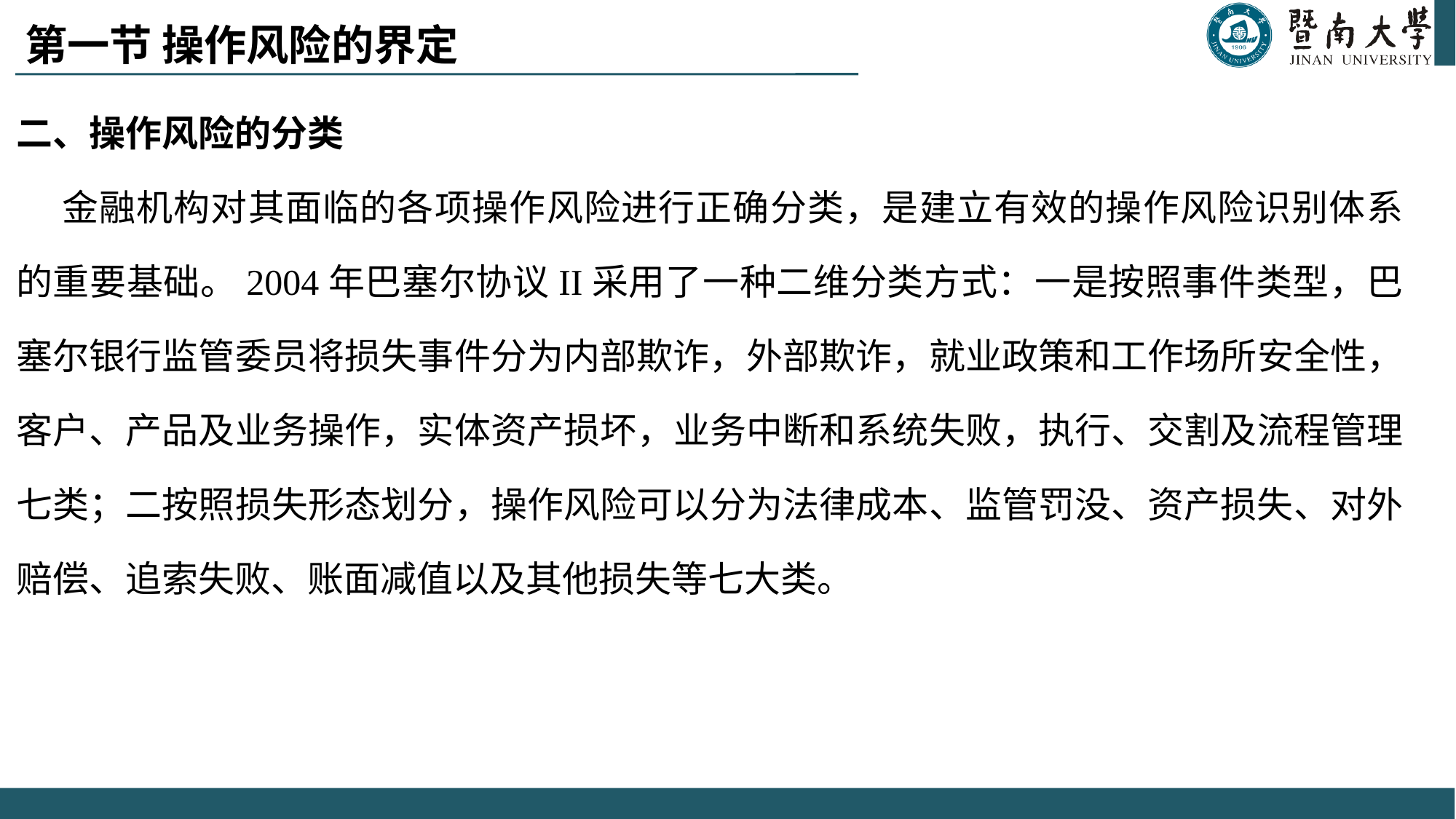

# 第一节 操作风险的界定
二、操作风险的分类
    金融机构对其面临的各项操作风险进行正确分类，是建立有效的操作风险识别体系的重要基础。2004年巴塞尔协议II采用了一种二维分类方式：一是按照事件类型，巴塞尔银行监管委员将损失事件分为内部欺诈，外部欺诈，就业政策和工作场所安全性，客户、产品及业务操作，实体资产损坏，业务中断和系统失败，执行、交割及流程管理七类；二按照损失形态划分，操作风险可以分为法律成本、监管罚没、资产损失、对外赔偿、追索失败、账面减值以及其他损失等七大类。